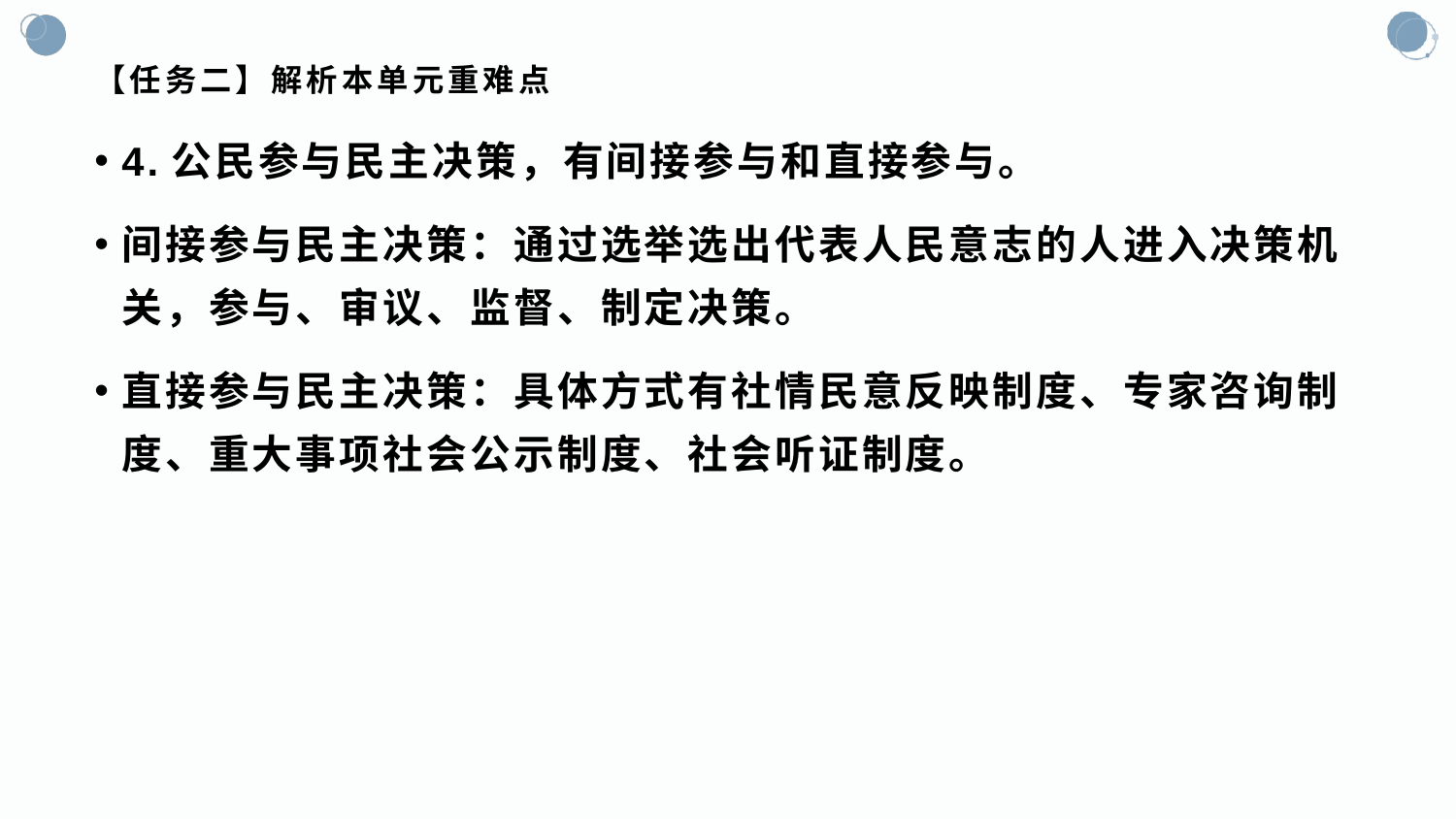

# 【任务二】解析本单元重难点
4.公民参与民主决策，有间接参与和直接参与。
间接参与民主决策：通过选举选出代表人民意志的人进入决策机关，参与、审议、监督、制定决策。
直接参与民主决策：具体方式有社情民意反映制度、专家咨询制度、重大事项社会公示制度、社会听证制度。